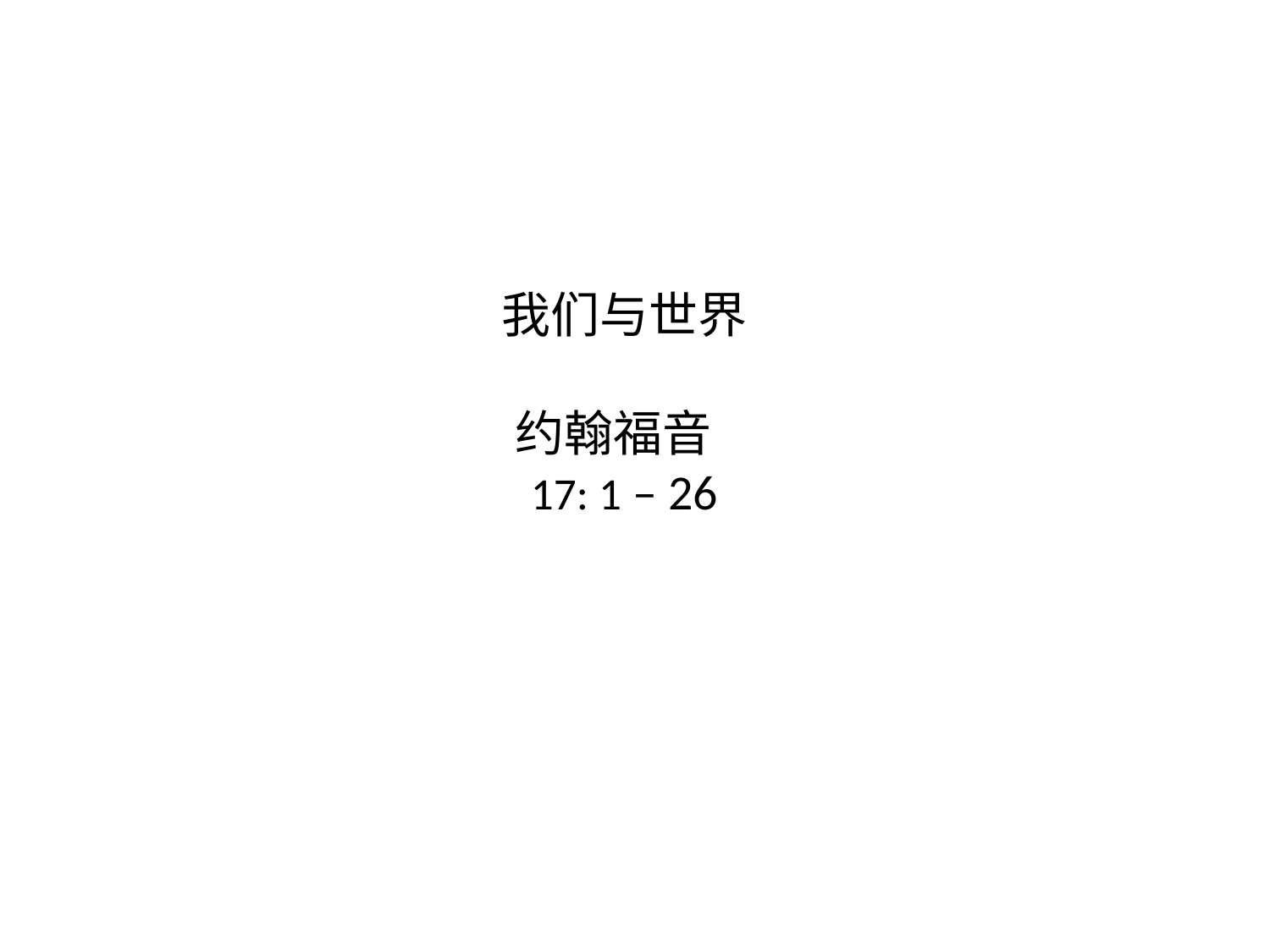

# 我们与世界 约翰福音 17: 1 – 26